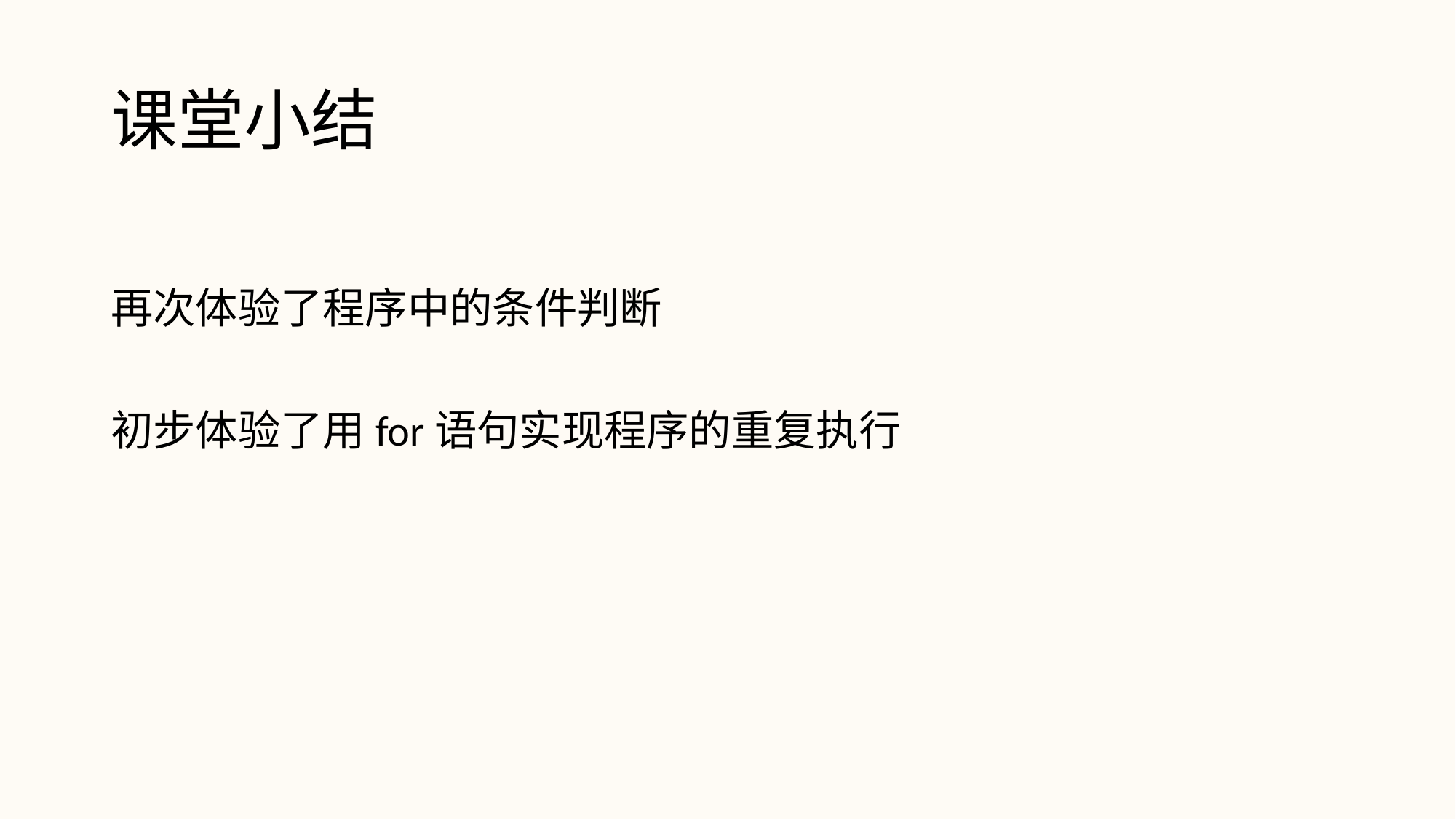

# 课堂小结
再次体验了程序中的条件判断

初步体验了用for语句实现程序的重复执行